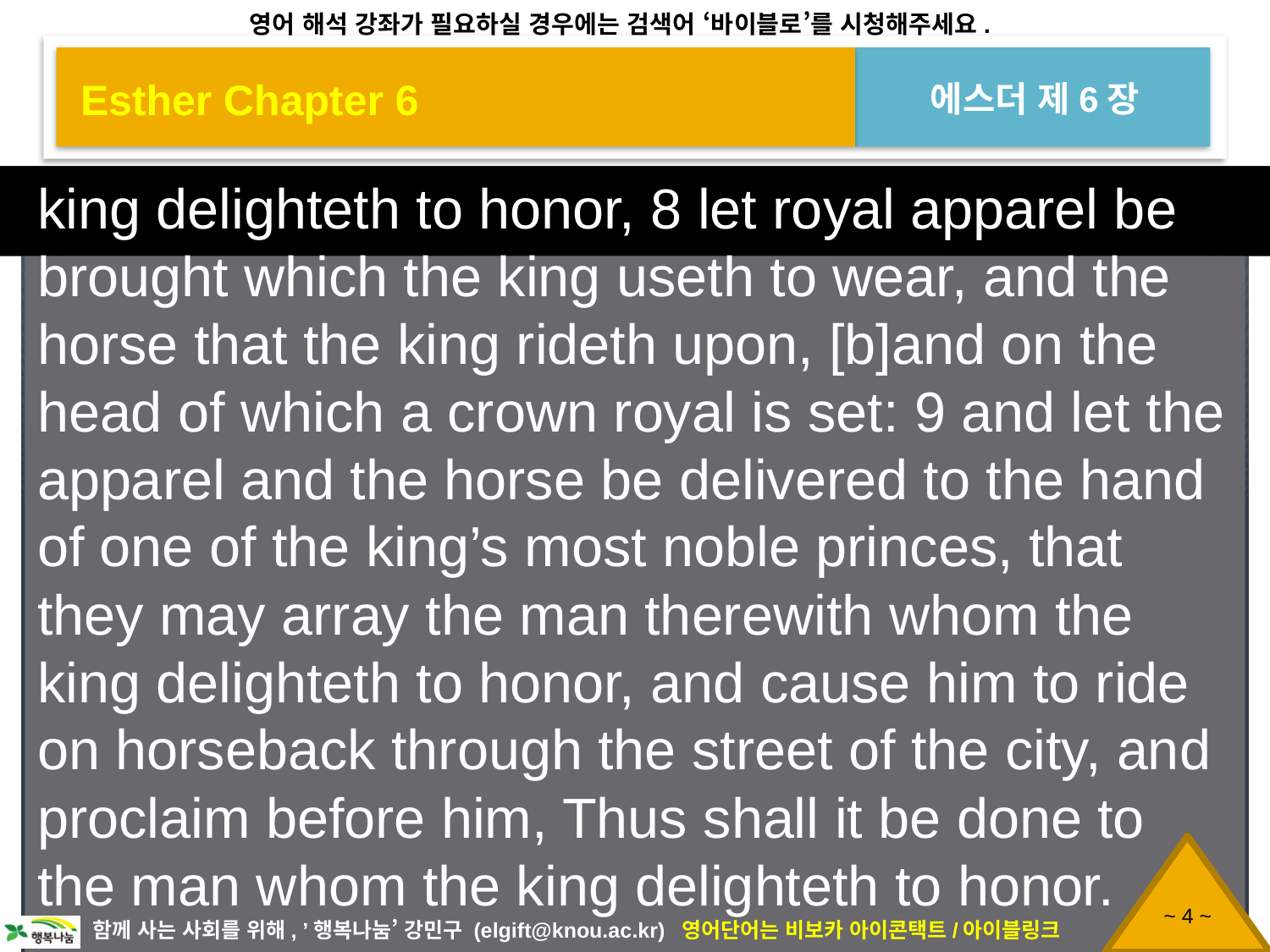

Esther Chapter 6
에스더 제6장
king delighteth to honor, 8 let royal apparel be brought which the king useth to wear, and the horse that the king rideth upon, [b]and on the head of which a crown royal is set: 9 and let the apparel and the horse be delivered to the hand of one of the king’s most noble princes, that they may array the man therewith whom the king delighteth to honor, and cause him to ride on horseback through the street of the city, and proclaim before him, Thus shall it be done to the man whom the king delighteth to honor.